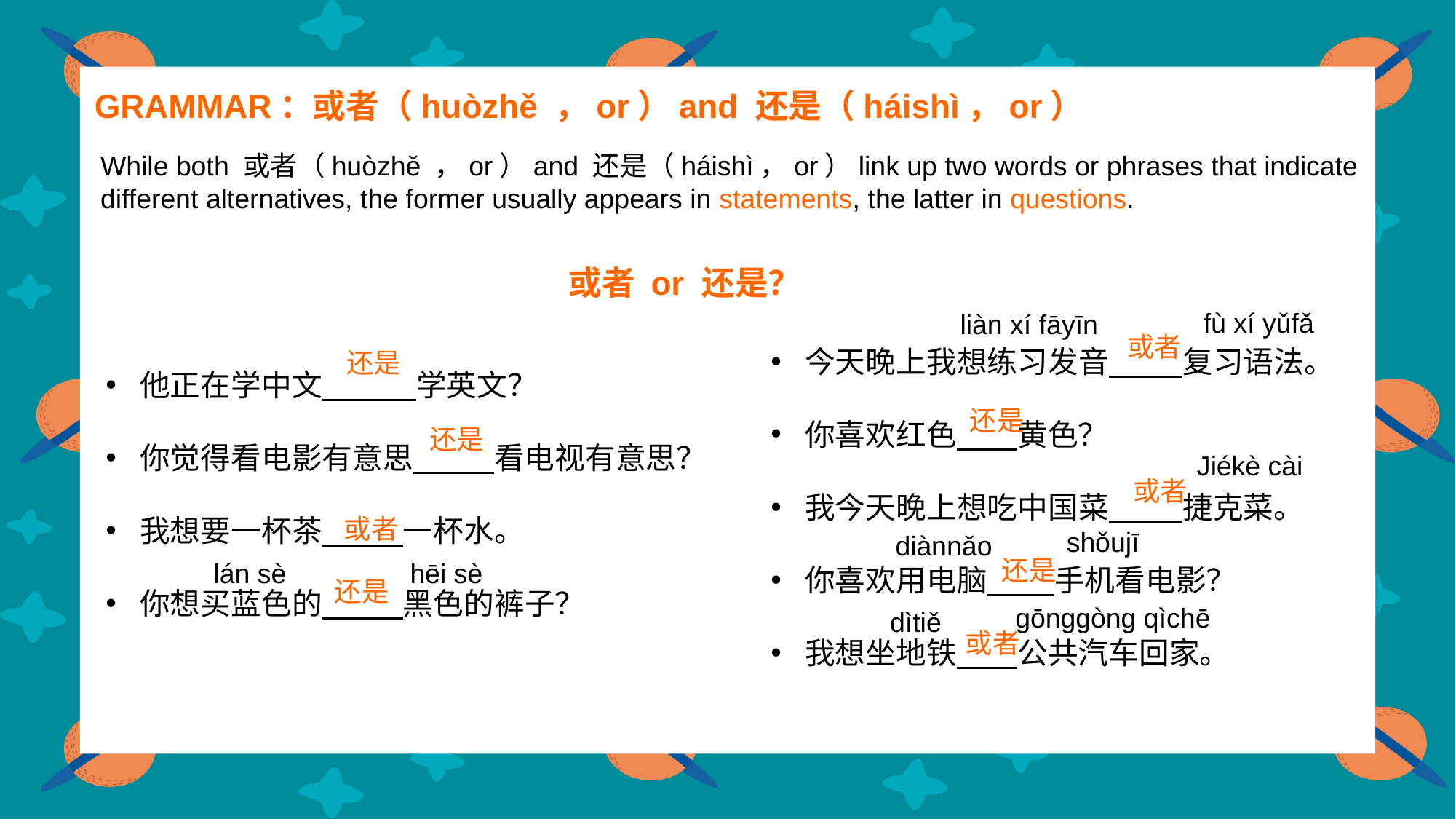

GRAMMAR：或者（huòzhě ，or）and 还是（háishì，or）
While both 或者（huòzhě ，or）and 还是（háishì，or）link up two words or phrases that indicate different alternatives, the former usually appears in statements, the latter in questions.
或者 or 还是？
fù xí yǔfǎ

今天晚上我想练习发音           复习语法。

你喜欢红色         黄色？

我今天晚上想吃中国菜           捷克菜。

你喜欢用电脑          手机看电影？

我想坐地铁         公共汽车回家。
liàn xí fāyīn
或者
还是
他正在学中文              学英文？

你觉得看电影有意思            看电视有意思？

我想要一杯茶            一杯水。

你想买蓝色的            黑色的裤子？

还是
还是
Jiékè cài
或者
或者
shǒujī
diànnǎo
还是
lán sè
hēi sè
还是
gōnggòng qìchē
dìtiě
或者